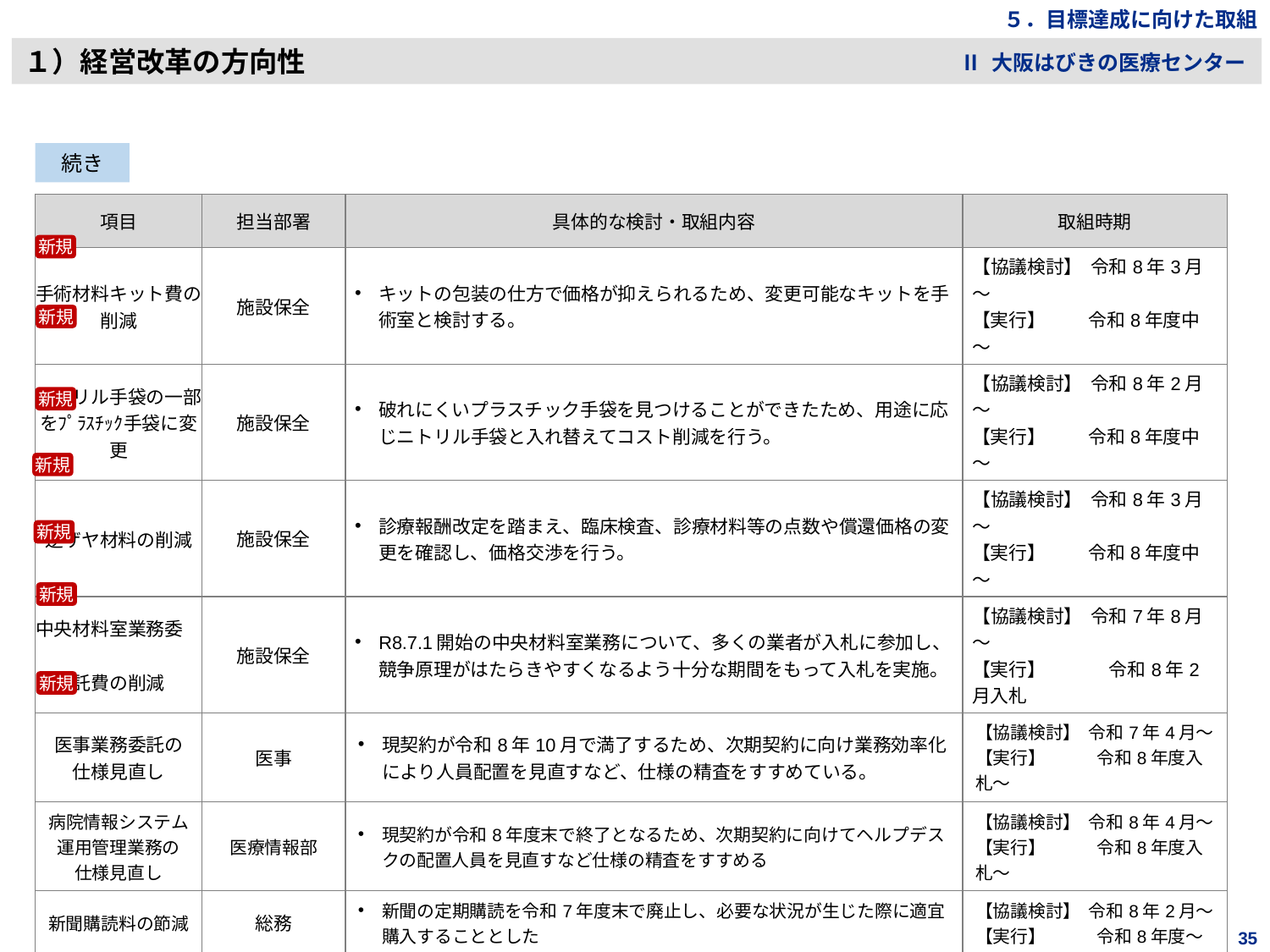

５．目標達成に向けた取組
１）経営改革の方向性
Ⅱ 大阪はびきの医療センター
続き
| 項目 | 担当部署 | 具体的な検討・取組内容 | 取組時期 |
| --- | --- | --- | --- |
| 手術材料キット費の 削減 | 施設保全 | キットの包装の仕方で価格が抑えられるため、変更可能なキットを手術室と検討する。 | 【協議検討】 令和8年3月～ 【実行】 　令和8年度中～ |
| ニトリル手袋の一部をﾌﾟﾗｽﾁｯｸ手袋に変更 | 施設保全 | 破れにくいプラスチック手袋を見つけることができたため、用途に応じニトリル手袋と入れ替えてコスト削減を行う。 | 【協議検討】 令和8年2月～ 【実行】 　令和8年度中～ |
| 逆ザヤ材料の削減 | 施設保全 | 診療報酬改定を踏まえ、臨床検査、診療材料等の点数や償還価格の変更を確認し、価格交渉を行う。 | 【協議検討】 令和8年3月～ 【実行】 　 令和8年度中～ |
| 中央材料室業務委　　 託費の削減 | 施設保全 | R8.7.1開始の中央材料室業務について、多くの業者が入札に参加し、競争原理がはたらきやすくなるよう十分な期間をもって入札を実施。 | 【協議検討】 令和7年8月～ 【実行】 　　　令和8年2月入札 |
| 医事業務委託の 仕様見直し | 医事 | 現契約が令和8年10月で満了するため、次期契約に向け業務効率化により人員配置を見直すなど、仕様の精査をすすめている。 | 【協議検討】 令和7年4月～ 【実行】 　　 令和8年度入札～ |
| 病院情報システム 運用管理業務の 仕様見直し | 医療情報部 | 現契約が令和8年度末で終了となるため、次期契約に向けてヘルプデスクの配置人員を見直すなど仕様の精査をすすめる | 【協議検討】 令和8年4月～ 【実行】 　　 令和8年度入札～ |
| 新聞購読料の節減 | 総務 | 新聞の定期購読を令和7年度末で廃止し、必要な状況が生じた際に適宜購入することとした | 【協議検討】 令和8年2月～ 【実行】 　　令和8年度～ |
新規
新規
新規
新規
新規
新規
新規
35